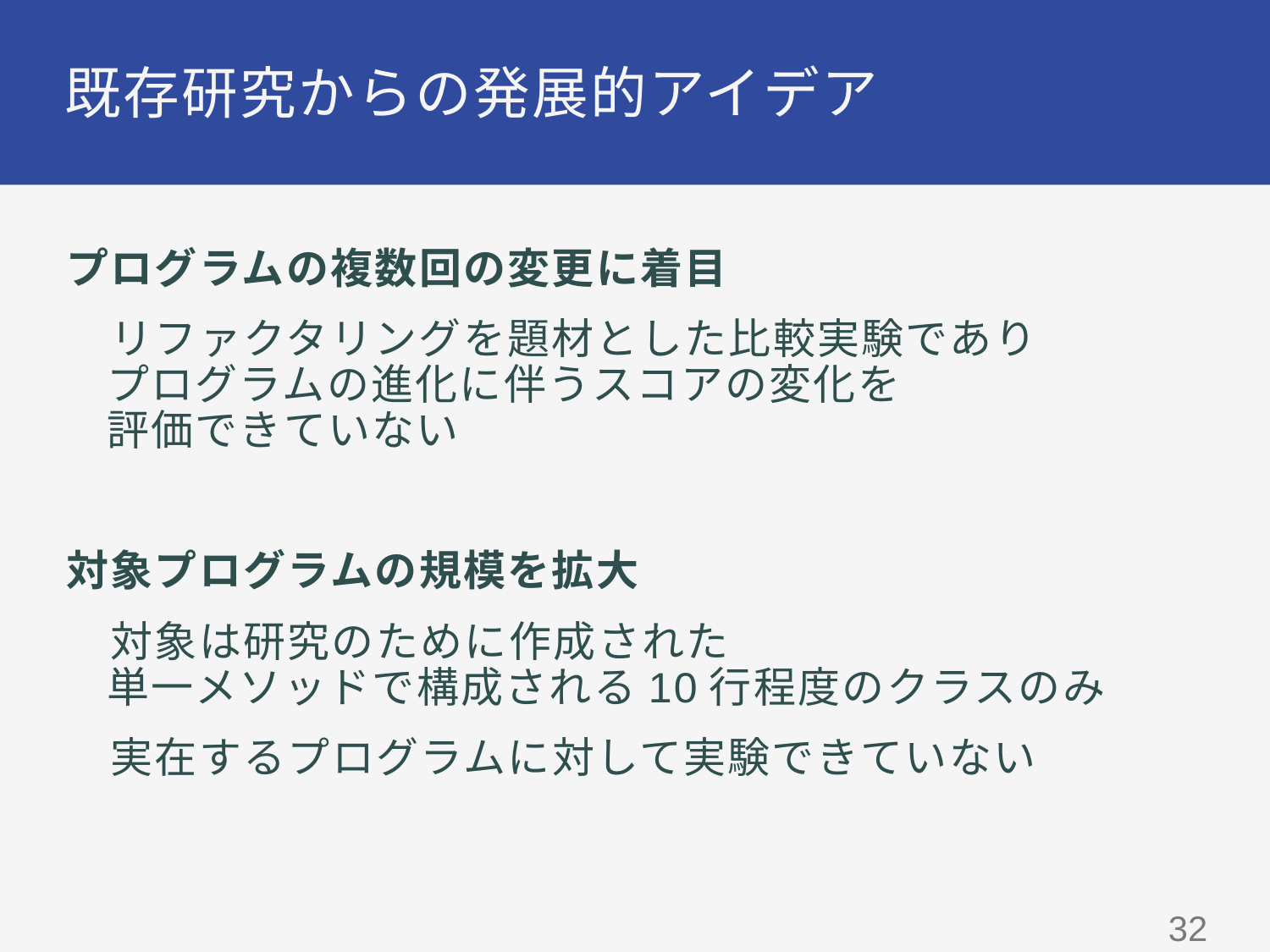

# 既存研究からの発展的アイデア
プログラムの複数回の変更に着目
　リファクタリングを題材とした比較実験であり
　プログラムの進化に伴うスコアの変化を
　評価できていない

対象プログラムの規模を拡大
　対象は研究のために作成された
　単一メソッドで構成される10行程度のクラスのみ
　実在するプログラムに対して実験できていない
32